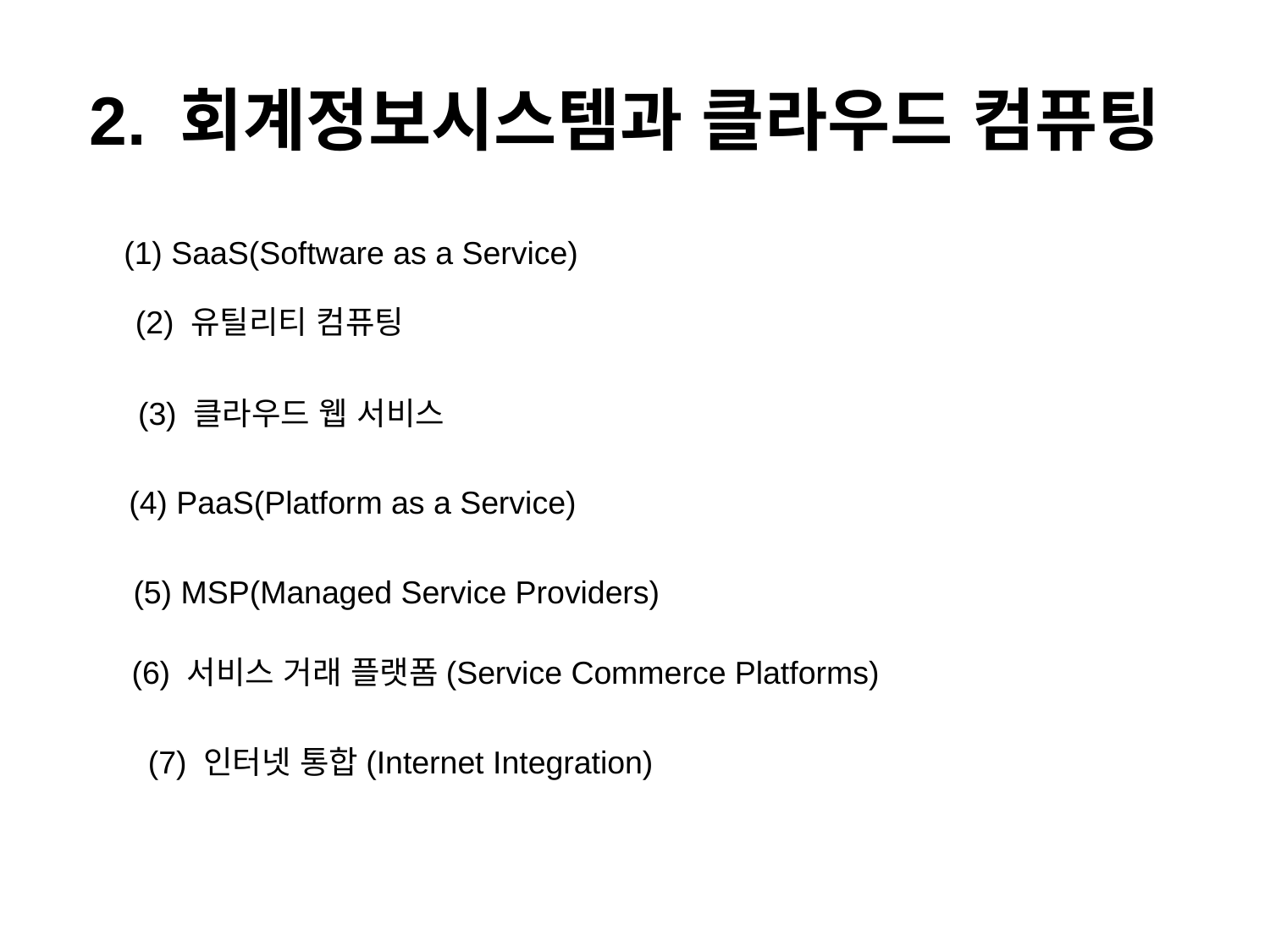

# 2. 회계정보시스템과 클라우드 컴퓨팅
(1) SaaS(Software as a Service)
(2) 유틸리티 컴퓨팅
(3) 클라우드 웹 서비스
(4) PaaS(Platform as a Service)
(5) MSP(Managed Service Providers)
(6) 서비스 거래 플랫폼(Service Commerce Platforms)
(7) 인터넷 통합(Internet Integration)